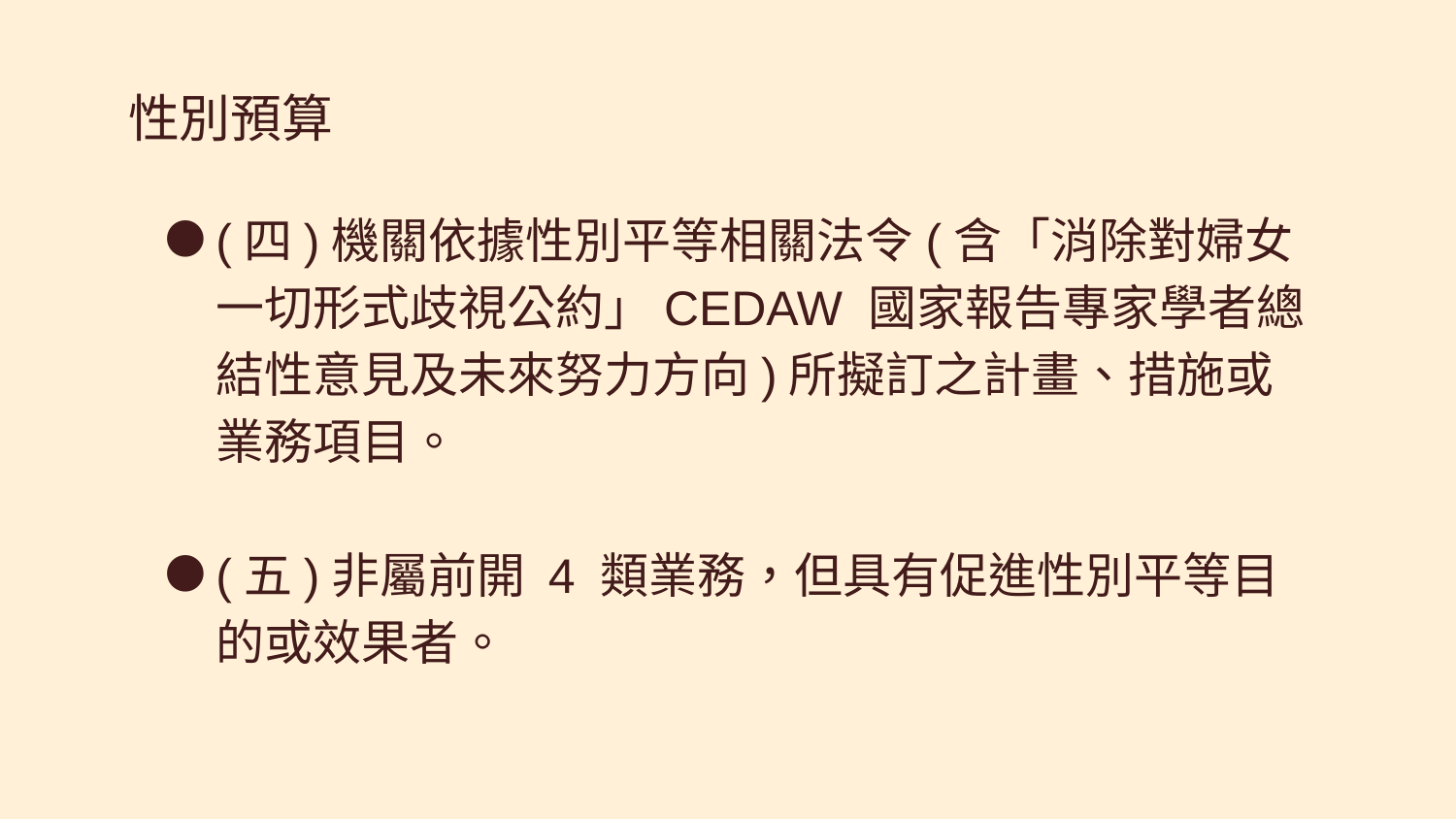

# 性別預算
(四)機關依據性別平等相關法令(含「消除對婦女一切形式歧視公約」CEDAW 國家報告專家學者總結性意見及未來努力方向)所擬訂之計畫、措施或業務項目。

(五)非屬前開 4 類業務，但具有促進性別平等目的或效果者。